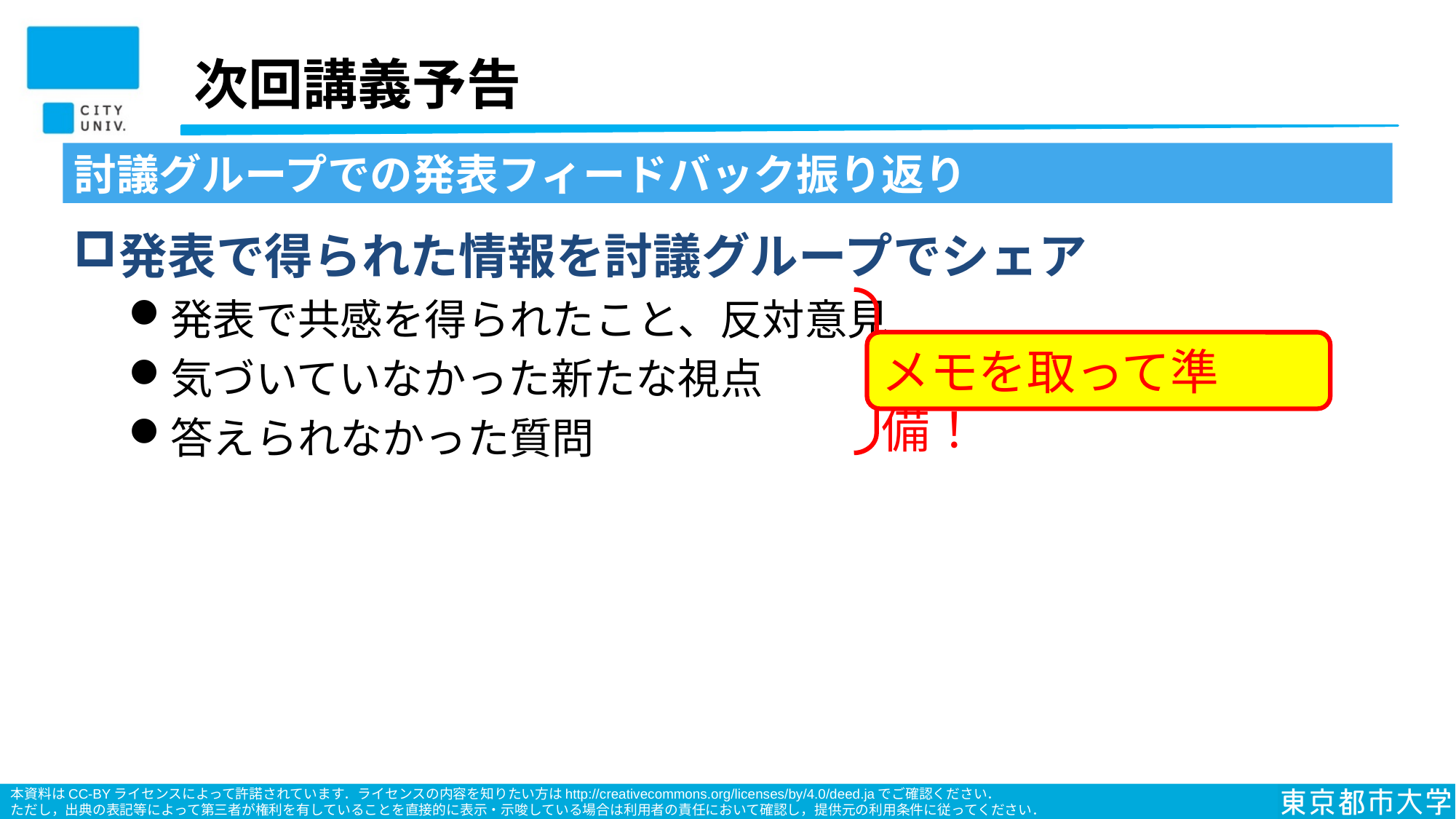

# 次回講義予告
討議グループでの発表フィードバック振り返り
発表で得られた情報を討議グループでシェア
発表で共感を得られたこと、反対意見
気づいていなかった新たな視点
答えられなかった質問

メモを取って準備！